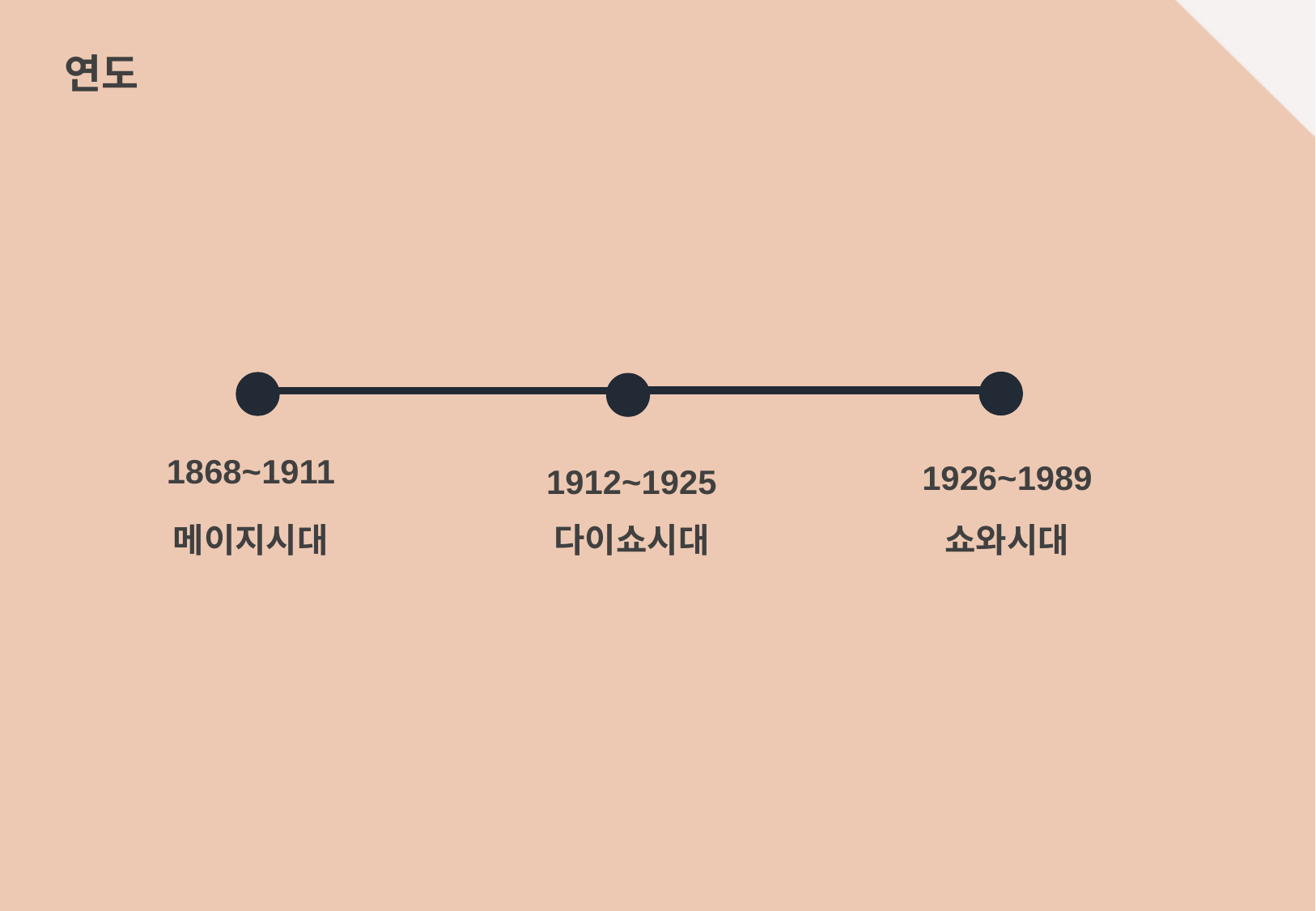

연도

1926~1989
1912~1925
1868~1911
쇼와시대
다이쇼시대
메이지시대